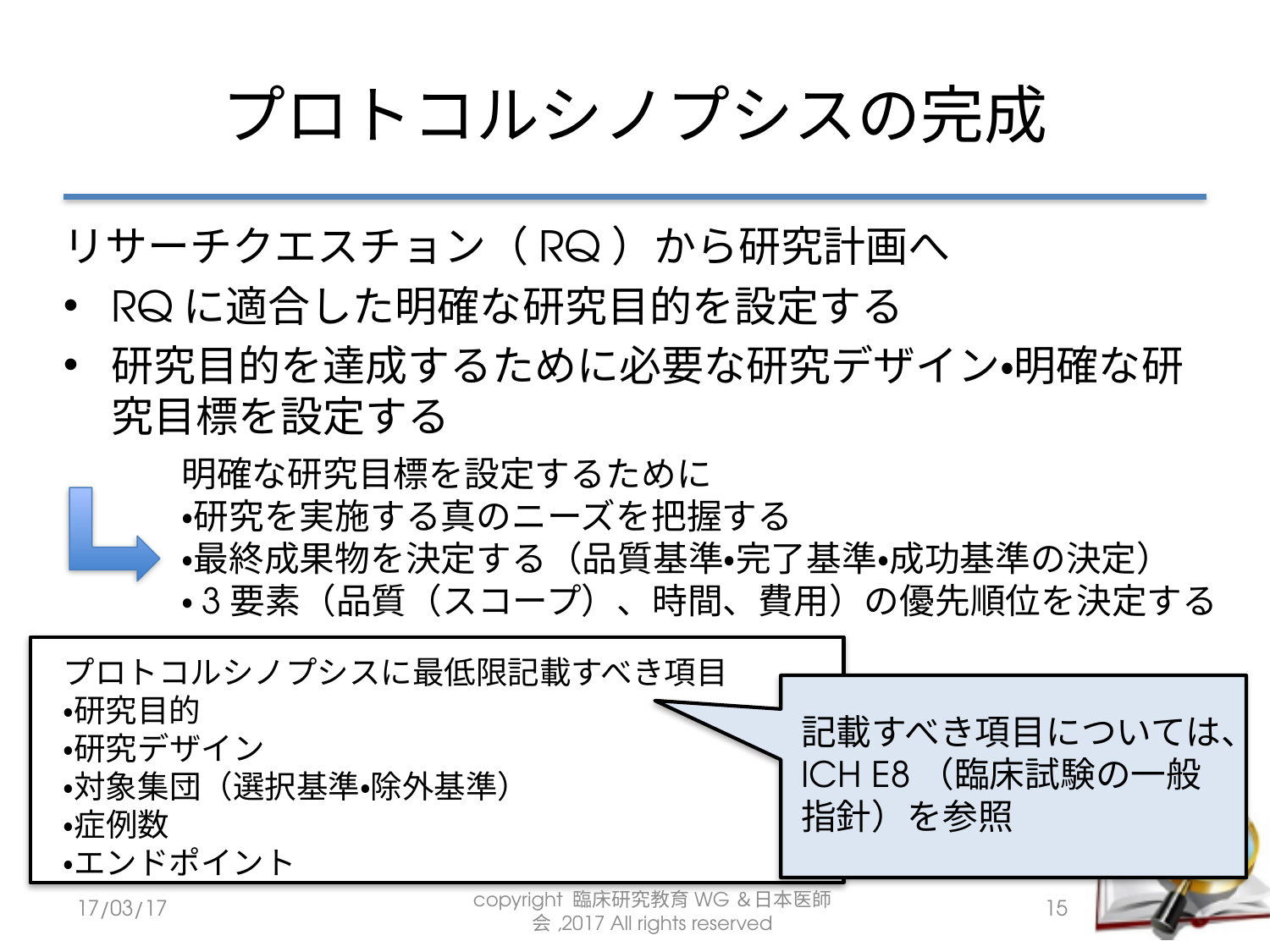

# プロトコルシノプシスの完成
リサーチクエスチョン（RQ）から研究計画へ
RQに適合した明確な研究目的を設定する
研究目的を達成するために必要な研究デザイン・明確な研究目標を設定する
明確な研究目標を設定するために
・研究を実施する真のニーズを把握する
・最終成果物を決定する（品質基準・完了基準・成功基準の決定）
・3要素（品質（スコープ）、時間、費用）の優先順位を決定する

プロトコルシノプシスに最低限記載すべき項目
・研究目的
・研究デザイン
・対象集団（選択基準・除外基準）
・症例数
・エンドポイント

記載すべき項目については、
ICH E8（臨床試験の一般指針）を参照
17/03/17
copyright 臨床研究教育WG＆日本医師会,2017 All rights reserved
15